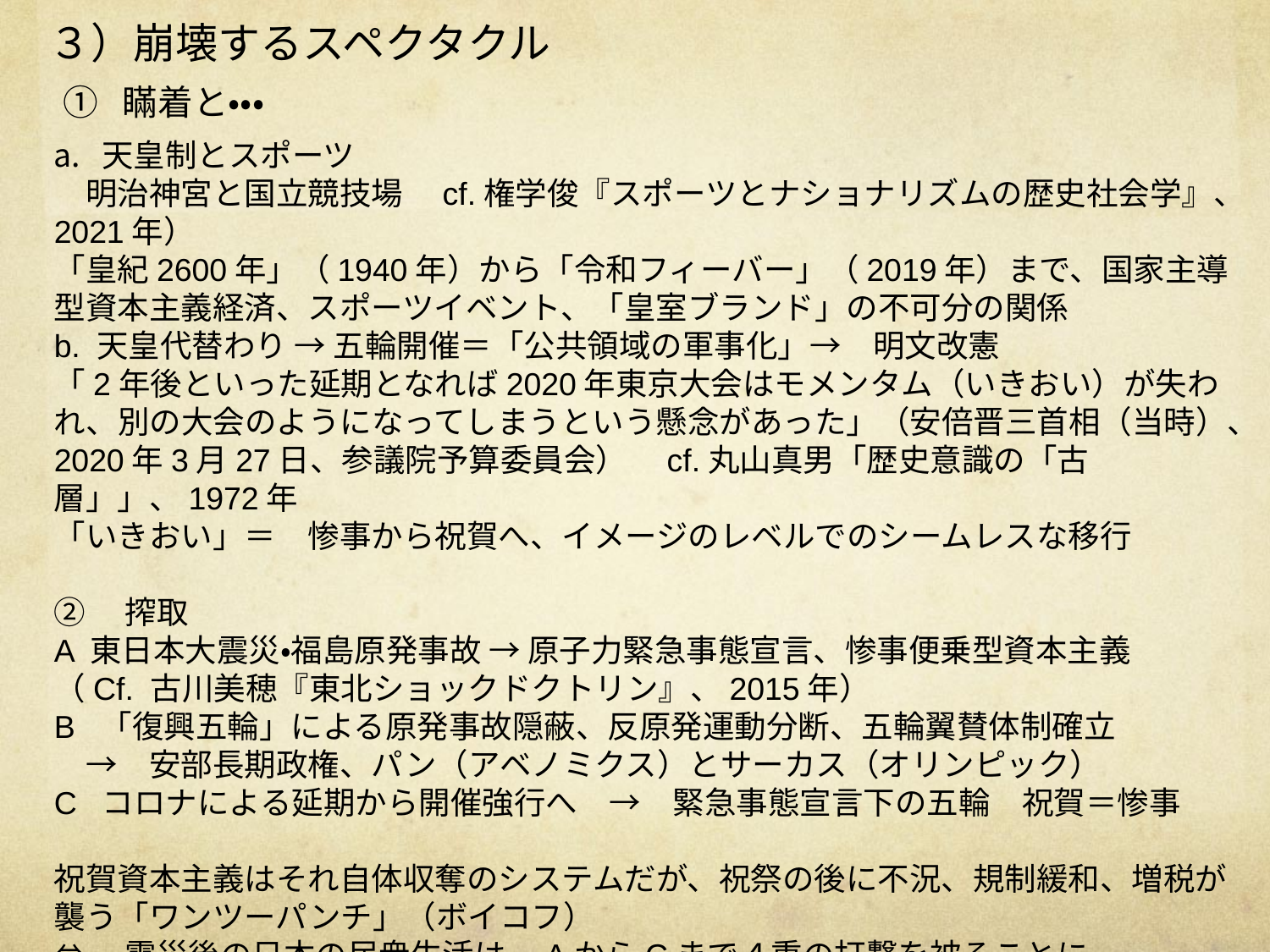

３）崩壊するスペクタクル
①  瞞着と・・・
天皇制とスポーツ
　明治神宮と国立競技場　cf.権学俊『スポーツとナショナリズムの歴史社会学』、
2021年）
「皇紀2600年」（1940年）から「令和フィーバー」（2019年）まで、国家主導型資本主義経済、スポーツイベント、「皇室ブランド」の不可分の関係
b. 天皇代替わり → 五輪開催＝「公共領域の軍事化」→　明文改憲
「2年後といった延期となれば2020年東京大会はモメンタム（いきおい）が失われ、別の大会のようになってしまうという懸念があった」（安倍晋三首相（当時）、2020年3月27日、参議院予算委員会）　cf.丸山真男「歴史意識の「古層」」、1972年
「いきおい」＝　惨事から祝賀へ、イメージのレベルでのシームレスな移行

②　搾取
A 東日本大震災・福島原発事故 → 原子力緊急事態宣言、惨事便乗型資本主義
（Cf. 古川美穂『東北ショックドクトリン』、2015年）
B  「復興五輪」による原発事故隠蔽、反原発運動分断、五輪翼賛体制確立
　→　安部長期政権、パン（アベノミクス）とサーカス（オリンピック）
C  コロナによる延期から開催強行へ　→　緊急事態宣言下の五輪　祝賀＝惨事

祝賀資本主義はそれ自体収奪のシステムだが、祝祭の後に不況、規制緩和、増税が襲う「ワンツーパンチ」（ボイコフ）
⇔　震災後の日本の民衆生活は、AからCまで４重の打撃を被ることに